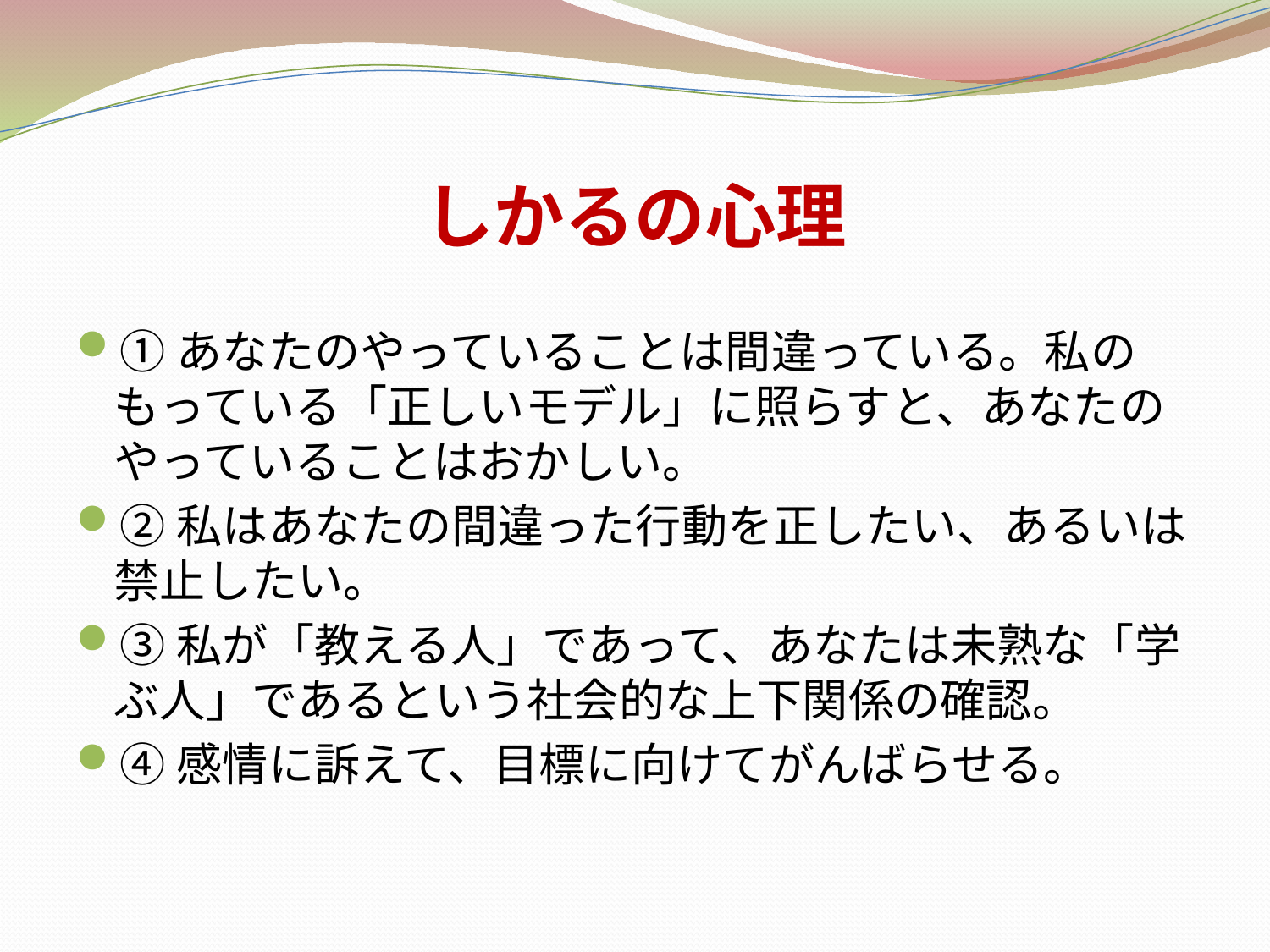

# しかるの心理
①あなたのやっていることは間違っている。私のもっている「正しいモデル」に照らすと、あなたのやっていることはおかしい。
②私はあなたの間違った行動を正したい、あるいは禁止したい。
③私が「教える人」であって、あなたは未熟な「学ぶ人」であるという社会的な上下関係の確認。
④感情に訴えて、目標に向けてがんばらせる。